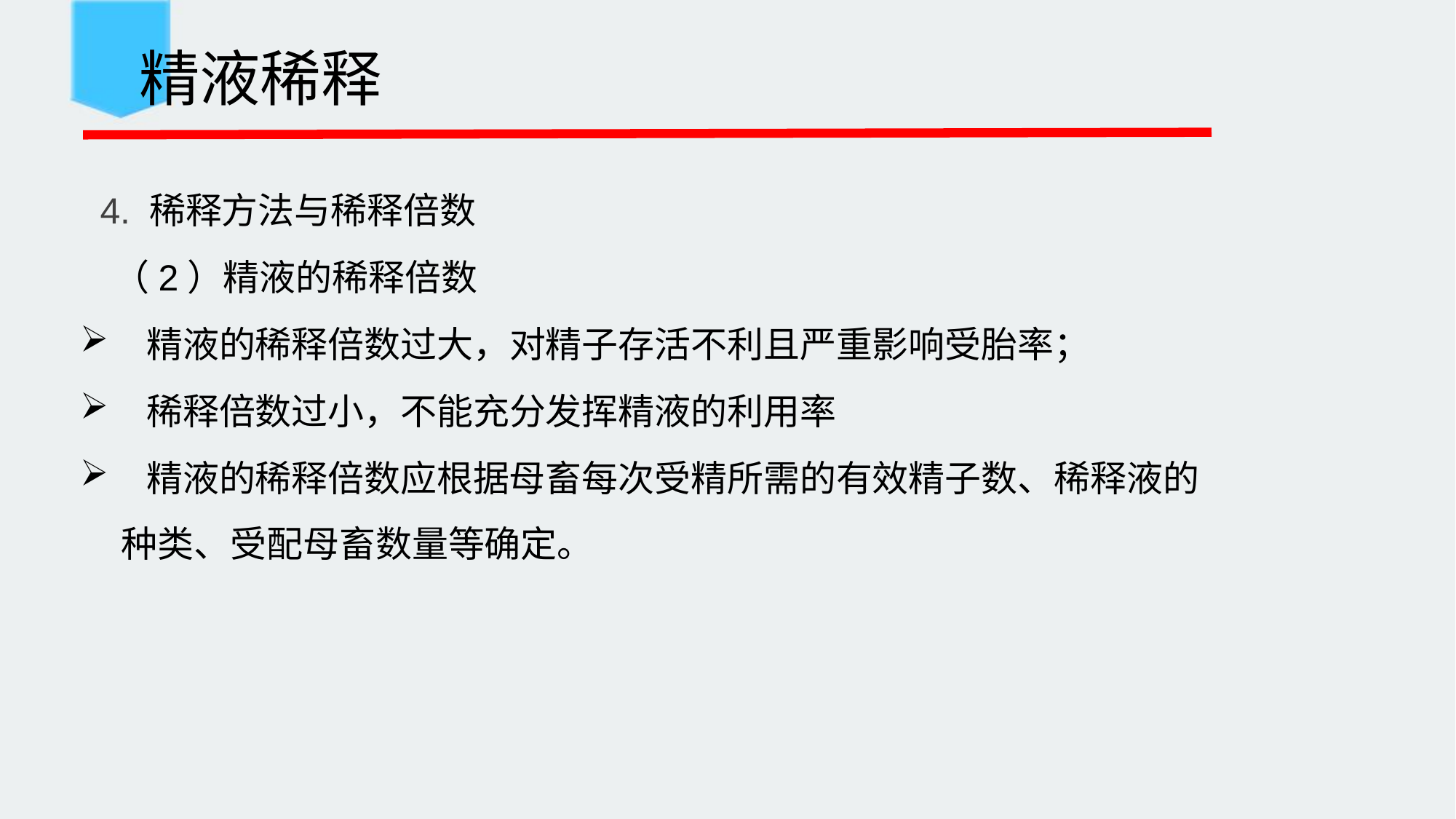

精液稀释
  4. 稀释方法与稀释倍数
   （2）精液的稀释倍数
  精液的稀释倍数过大，对精子存活不利且严重影响受胎率；
  稀释倍数过小，不能充分发挥精液的利用率
  精液的稀释倍数应根据母畜每次受精所需的有效精子数、稀释液的种类、受配母畜数量等确定。